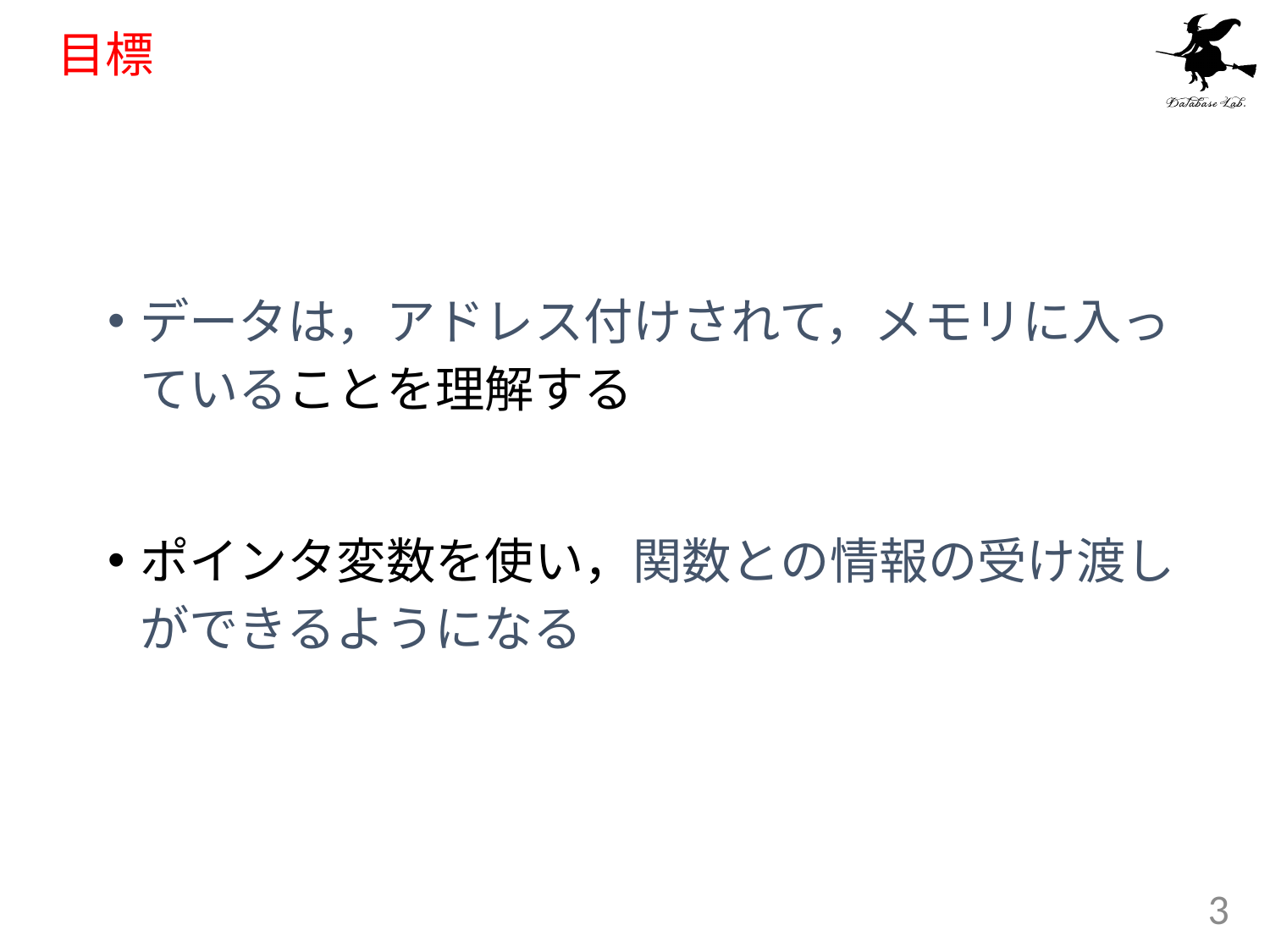

# 目標
データは，アドレス付けされて，メモリに入っていることを理解する

ポインタ変数を使い，関数との情報の受け渡しができるようになる

3